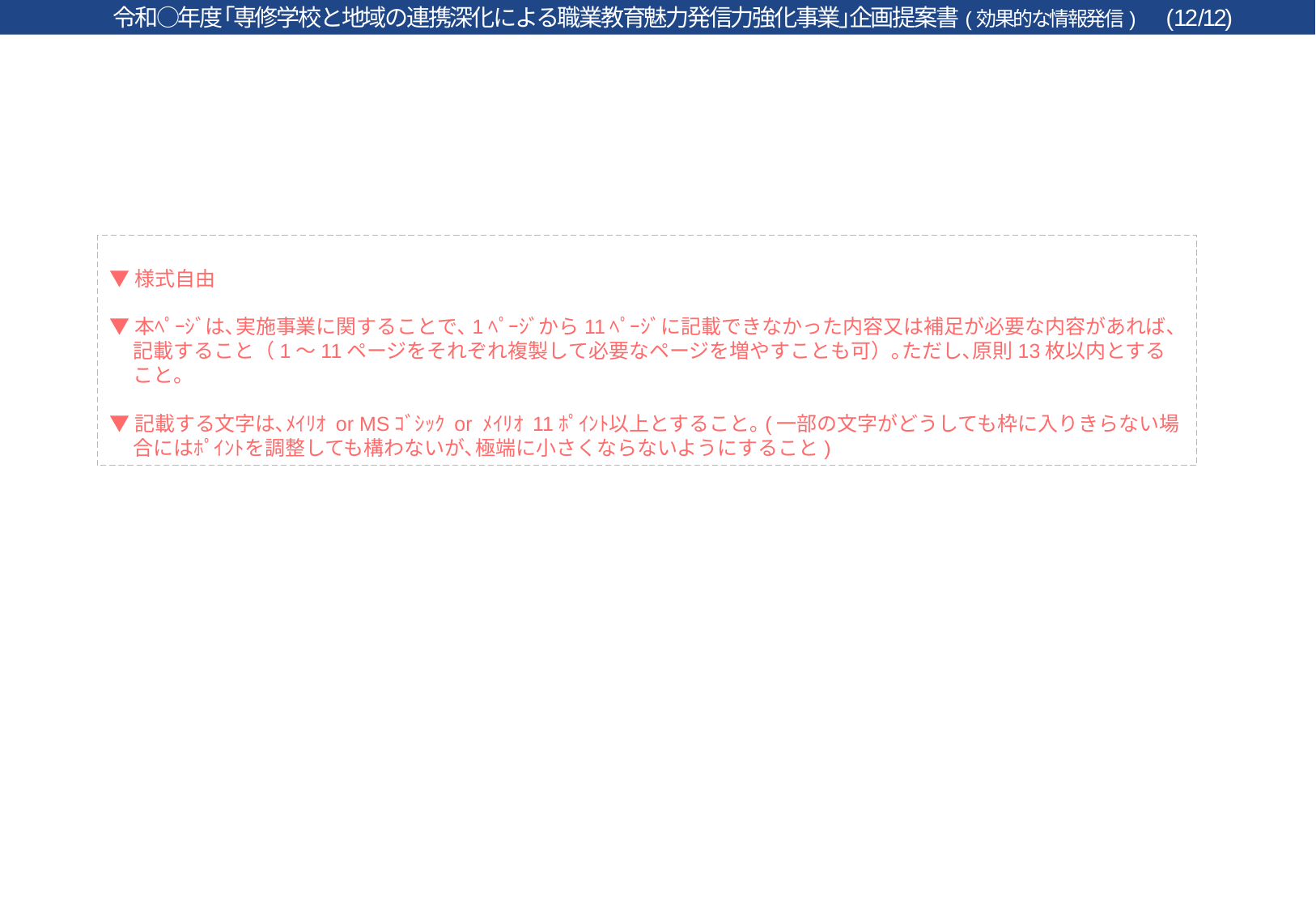

令和○年度｢専修学校と地域の連携深化による職業教育魅力発信力強化事業｣企画提案書(効果的な情報発信)　(12/12)

▼様式自由

▼本ﾍﾟｰｼﾞは､実施事業に関することで､1ﾍﾟｰｼﾞから11ﾍﾟｰｼﾞに記載できなかった内容又は補足が必要な内容があれば､記載すること（1～11ページをそれぞれ複製して必要なページを増やすことも可）｡ただし､原則13枚以内とすること。

▼記載する文字は､ﾒｲﾘｵ or MSｺﾞｼｯｸ or ﾒｲﾘｵ 11ﾎﾟｲﾝﾄ以上とすること｡(一部の文字がどうしても枠に入りきらない場合にはﾎﾟｲﾝﾄを調整しても構わないが､極端に小さくならないようにすること)